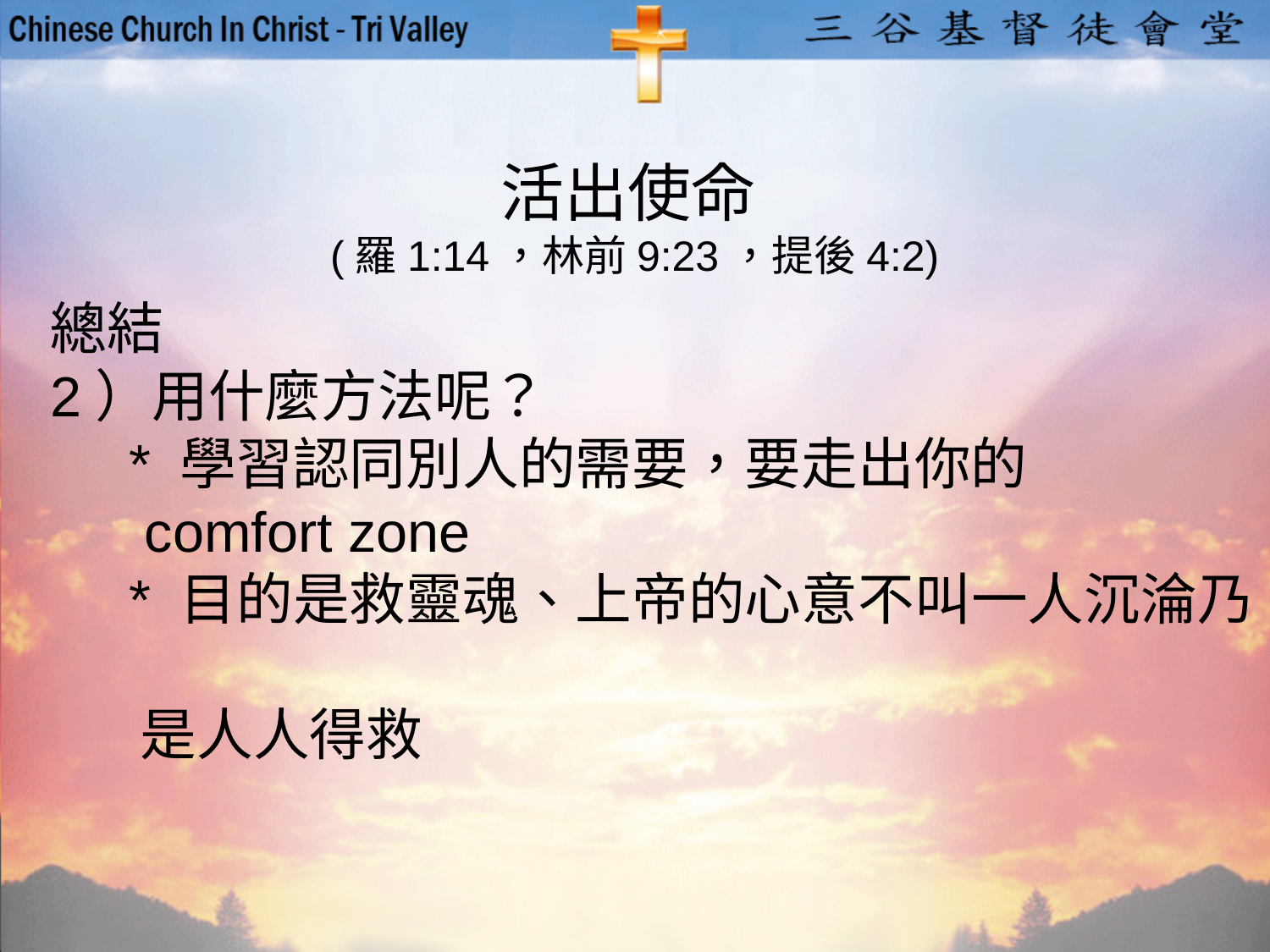

活出使命
(羅1:14，林前9:23，提後4:2)

總結
2）用什麼方法呢？
     * 學習認同別人的需要，要走出你的
      comfort zone
     * 目的是救靈魂、上帝的心意不叫一人沉淪乃
      是人人得救